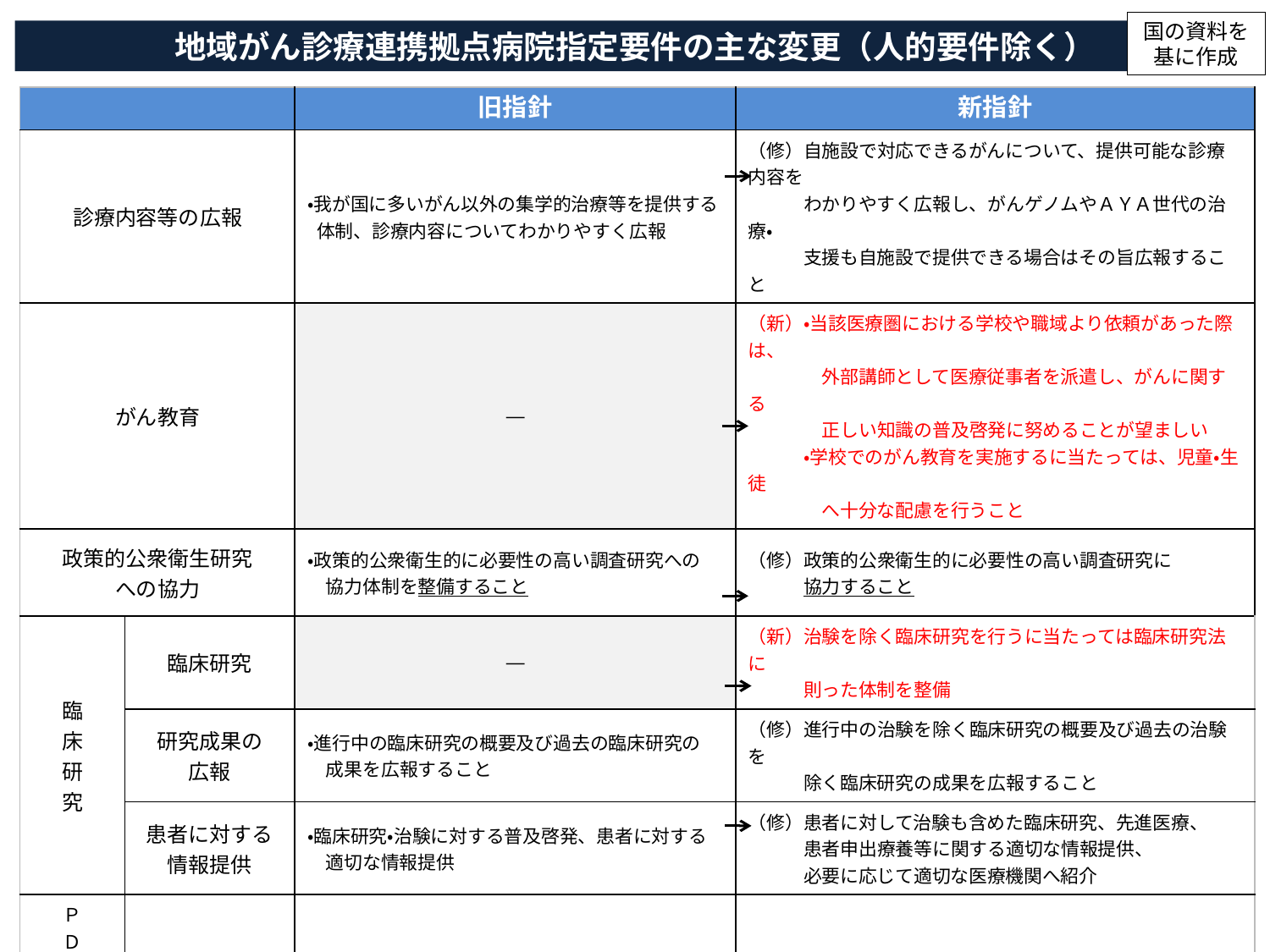

国の資料を
基に作成
地域がん診療連携拠点病院指定要件の主な変更（人的要件除く）
|  |  | 旧指針 | 新指針 |
| --- | --- | --- | --- |
| 診療内容等の広報 |  | ・我が国に多いがん以外の集学的治療等を提供する 体制、診療内容についてわかりやすく広報 | （修）自施設で対応できるがんについて、提供可能な診療内容を 　　　わかりやすく広報し、がんゲノムやＡＹＡ世代の治療・ 　　　支援も自施設で提供できる場合はその旨広報すること |
| がん教育 |  | ― | （新）・当該医療圏における学校や職域より依頼があった際は、 　　　　外部講師として医療従事者を派遣し、がんに関する 　　　　正しい知識の普及啓発に努めることが望ましい 　　　・学校でのがん教育を実施するに当たっては、児童・生徒 　　　　へ十分な配慮を行うこと |
| 政策的公衆衛生研究 への協力 |  | ・政策的公衆衛生的に必要性の高い調査研究への 　協力体制を整備すること | （修）政策的公衆衛生的に必要性の高い調査研究に 　　　協力すること |
| 臨 床 研 究 | 臨床研究 | ― | （新）治験を除く臨床研究を行うに当たっては臨床研究法に 　　　則った体制を整備 |
|  | 研究成果の 広報 | ・進行中の臨床研究の概要及び過去の臨床研究の 　成果を広報すること | （修）進行中の治験を除く臨床研究の概要及び過去の治験を 　　　除く臨床研究の成果を広報すること |
|  | 患者に対する 情報提供 | ・臨床研究・治験に対する普及啓発、患者に対する 　適切な情報提供 | （修）患者に対して治験も含めた臨床研究、先進医療、 　　　患者申出療養等に関する適切な情報提供、 　　　必要に応じて適切な医療機関へ紹介 |
| Ｐ Ｄ Ｃ Ａ サ イ ク ル | 自施設における ＰＤＣＡ | ・自施設の診療機能や診療実績等、療養生活の質を 　把握、評価し、課題認識の共有、組織的な改善策を 　実施 | （修）把握・評価等はQuality Indicatorの利用、第三者評価、 　　　拠点病院間の実地調査等を用いる等、工夫すること |